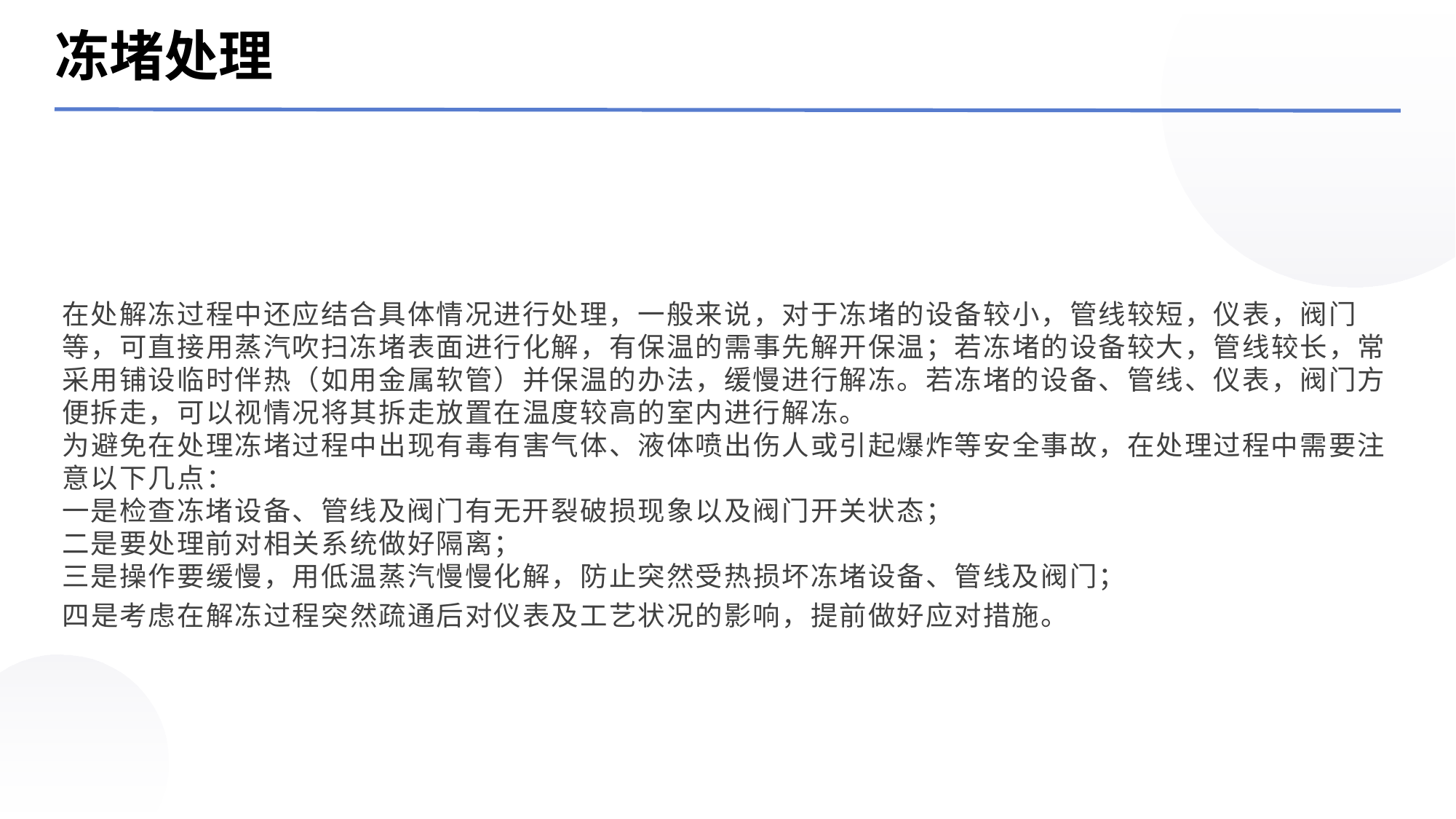

冻堵处理
在处解冻过程中还应结合具体情况进行处理，一般来说，对于冻堵的设备较小，管线较短，仪表，阀门等，可直接用蒸汽吹扫冻堵表面进行化解，有保温的需事先解开保温；若冻堵的设备较大，管线较长，常采用铺设临时伴热（如用金属软管）并保温的办法，缓慢进行解冻。若冻堵的设备、管线、仪表，阀门方便拆走，可以视情况将其拆走放置在温度较高的室内进行解冻。
为避免在处理冻堵过程中出现有毒有害气体、液体喷出伤人或引起爆炸等安全事故，在处理过程中需要注意以下几点：
一是检查冻堵设备、管线及阀门有无开裂破损现象以及阀门开关状态；
二是要处理前对相关系统做好隔离；
三是操作要缓慢，用低温蒸汽慢慢化解，防止突然受热损坏冻堵设备、管线及阀门；
四是考虑在解冻过程突然疏通后对仪表及工艺状况的影响，提前做好应对措施。